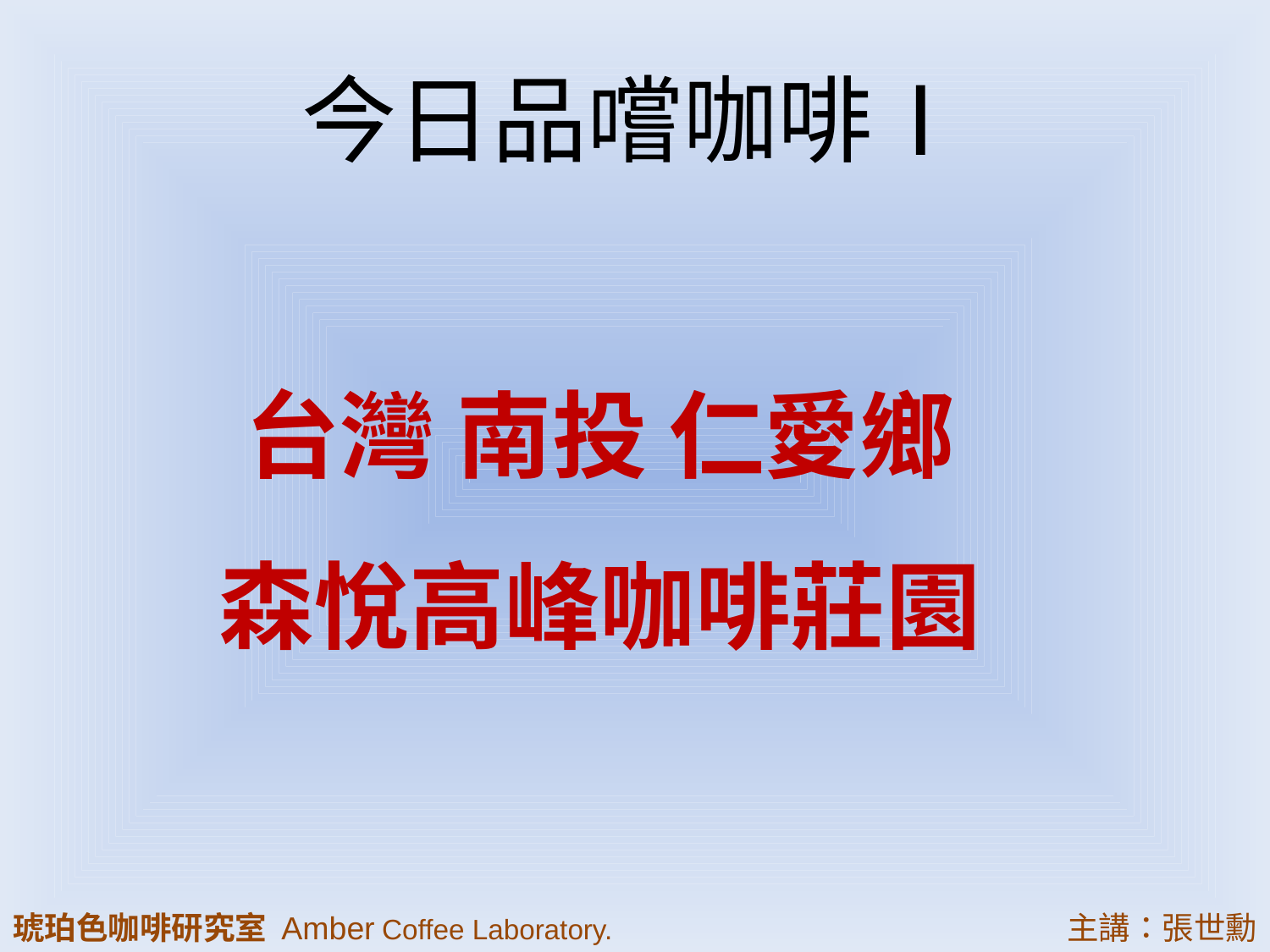

# 今日品嚐咖啡Ⅰ
台灣 南投 仁愛鄉
森悅高峰咖啡莊園

琥珀色咖啡研究室 Amber Coffee Laboratory.
主講：張世勳